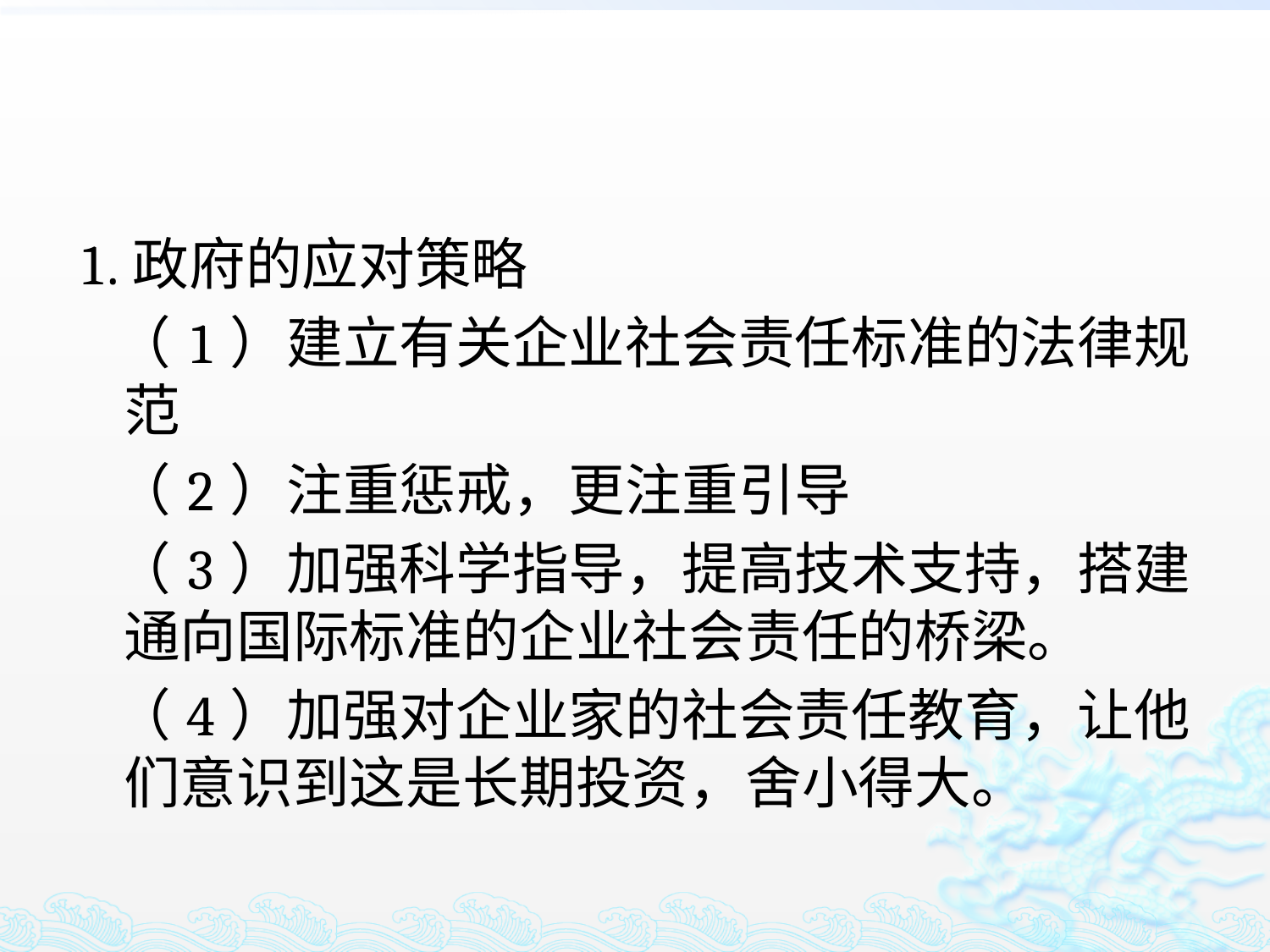

#
1.政府的应对策略
  （1）建立有关企业社会责任标准的法律规范
  （2）注重惩戒，更注重引导
  （3）加强科学指导，提高技术支持，搭建通向国际标准的企业社会责任的桥梁。
  （4）加强对企业家的社会责任教育，让他们意识到这是长期投资，舍小得大。